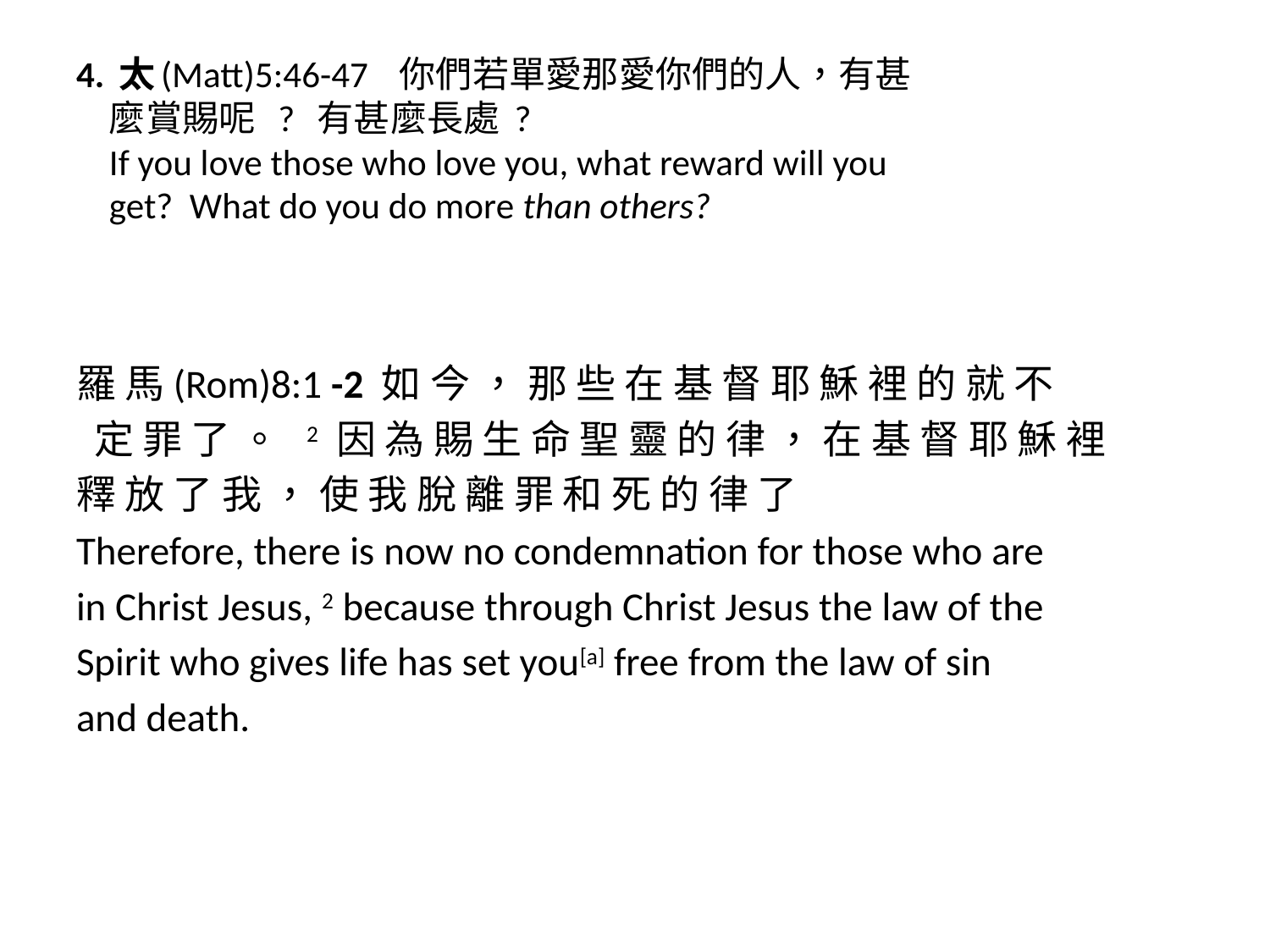

# 4. 太(Matt)5:46-47   你們若單愛那愛你們的人，有甚 麼賞賜呢  ?  有甚麼長處 ? If you love those who love you, what reward will you get?  What do you do more than others?

羅 馬(Rom)8:1 -2 如 今 ， 那 些 在 基 督 耶 穌 裡 的 就 不
 定 罪 了 。  2 因 為 賜 生 命 聖 靈 的 律 ， 在 基 督 耶 穌 裡
釋 放 了 我 ， 使 我 脫 離 罪 和 死 的 律 了
Therefore, there is now no condemnation for those who are
in Christ Jesus, 2 because through Christ Jesus the law of the
Spirit who gives life has set you[a] free from the law of sin
and death.